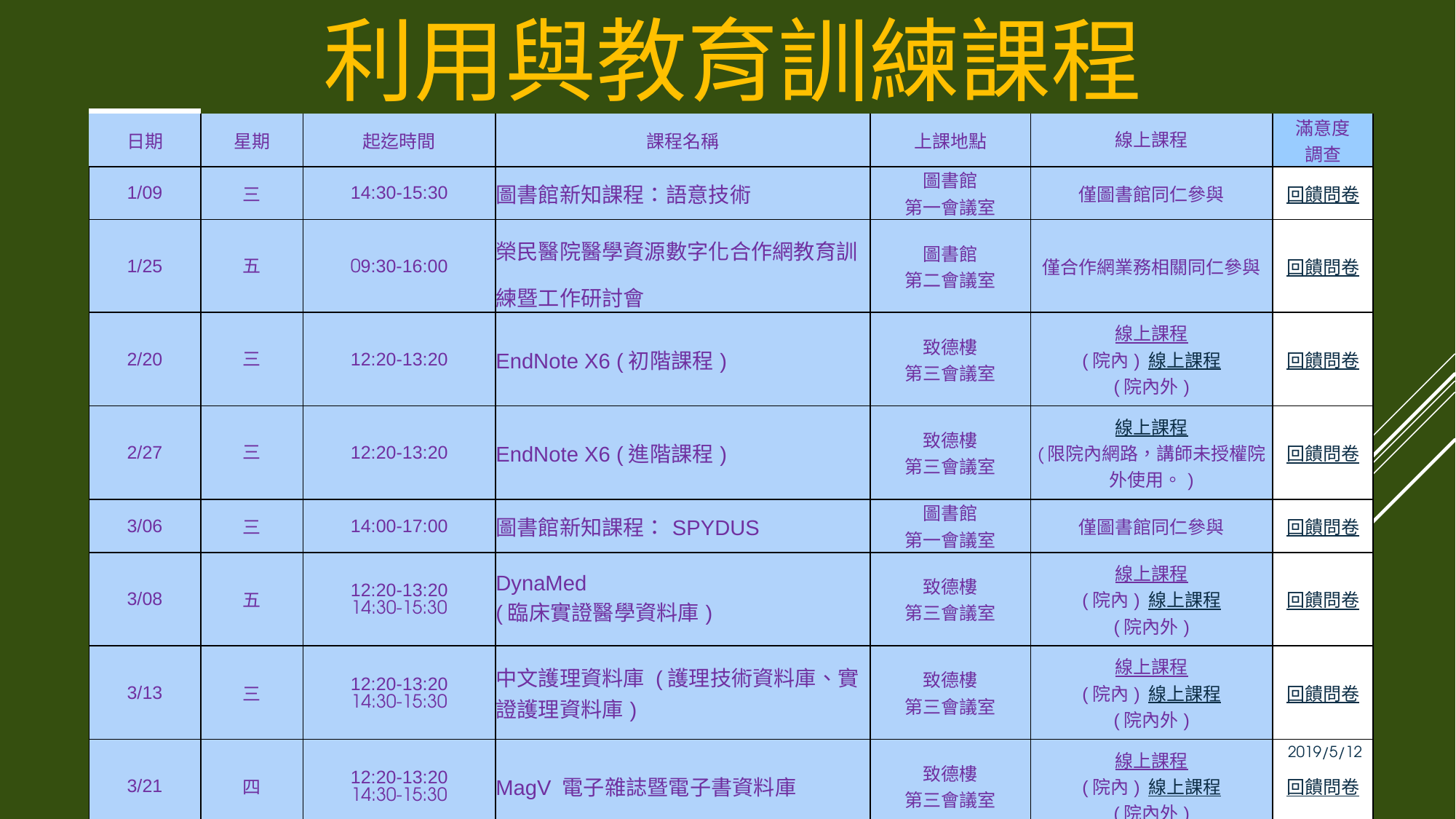

# 利用與教育訓練課程
|  |  |  |  |  |  |  |
| --- | --- | --- | --- | --- | --- | --- |
| 日期 | 星期 | 起迄時間 | 課程名稱 | 上課地點 | 線上課程 | 滿意度 調查 |
| 1/09 | 三 | 14:30-15:30 | 圖書館新知課程：語意技術 | 圖書館 第一會議室 | 僅圖書館同仁參與 | 回饋問卷 |
| 1/25 | 五 | 09:30-16:00 | 榮民醫院醫學資源數字化合作網教育訓練暨工作研討會 | 圖書館 第二會議室 | 僅合作網業務相關同仁參與 | 回饋問卷 |
| 2/20 | 三 | 12:20-13:20 | EndNote X6 (初階課程) | 致德樓 第三會議室 | 線上課程 (院內) 線上課程 (院內外) | 回饋問卷 |
| 2/27 | 三 | 12:20-13:20 | EndNote X6 (進階課程) | 致德樓 第三會議室 | 線上課程 (限院內網路，講師未授權院外使用。) | 回饋問卷 |
| 3/06 | 三 | 14:00-17:00 | 圖書館新知課程：SPYDUS | 圖書館 第一會議室 | 僅圖書館同仁參與 | 回饋問卷 |
| 3/08 | 五 | 12:20-13:20 14:30-15:30 | DynaMed (臨床實證醫學資料庫) | 致德樓 第三會議室 | 線上課程 (院內) 線上課程 (院內外) | 回饋問卷 |
| 3/13 | 三 | 12:20-13:20 14:30-15:30 | 中文護理資料庫 (護理技術資料庫、實證護理資料庫) | 致德樓 第三會議室 | 線上課程 (院內) 線上課程 (院內外) | 回饋問卷 |
| 3/21 | 四 | 12:20-13:20 14:30-15:30 | MagV 電子雜誌暨電子書資料庫 | 致德樓 第三會議室 | 線上課程 (院內) 線上課程 (院內外) | 回饋問卷 |
24
2019/5/12